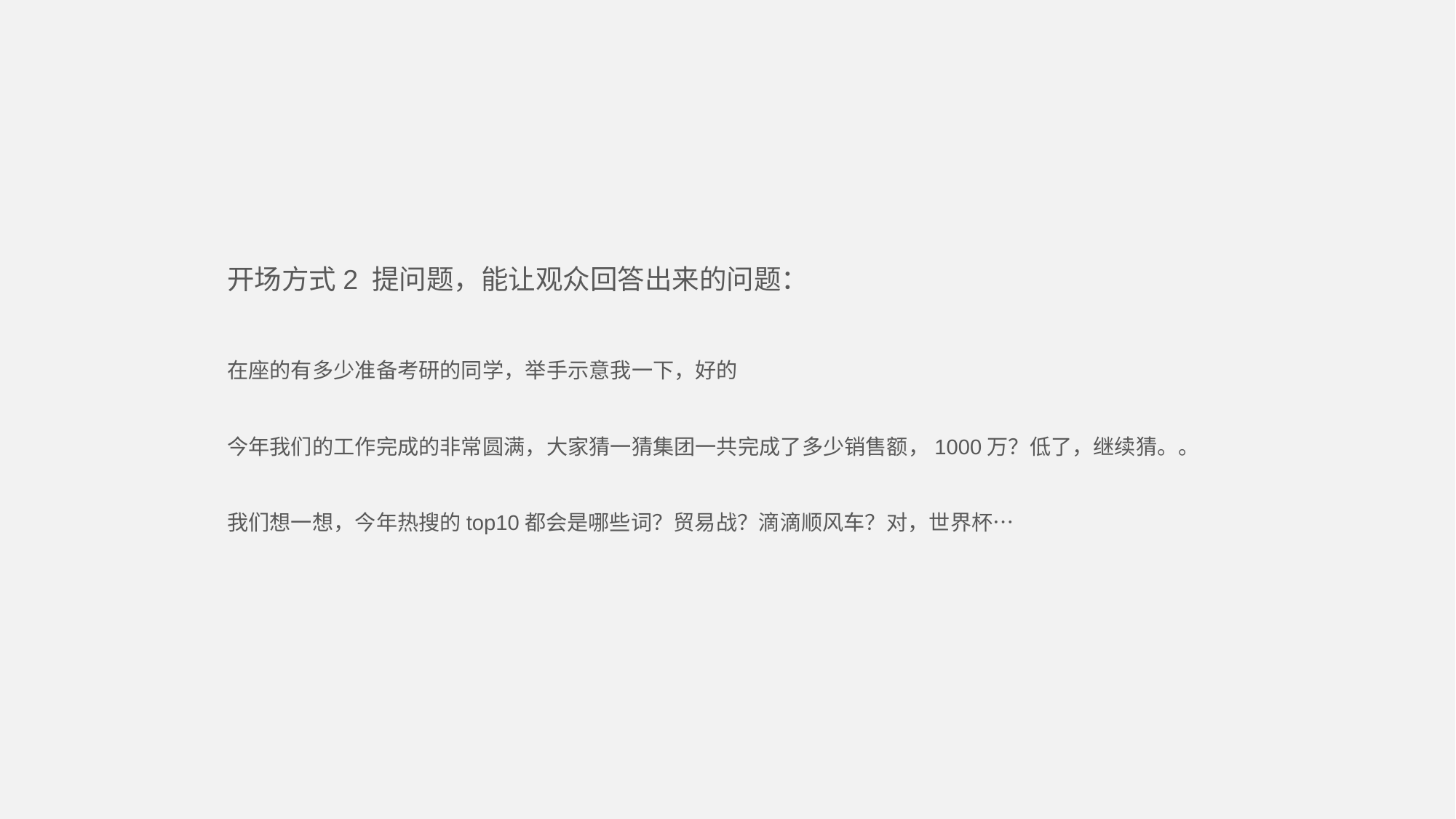

开场方式2 提问题，能让观众回答出来的问题：

在座的有多少准备考研的同学，举手示意我一下，好的

今年我们的工作完成的非常圆满，大家猜一猜集团一共完成了多少销售额，1000万？低了，继续猜。。

我们想一想，今年热搜的top10都会是哪些词？贸易战？滴滴顺风车？对，世界杯…